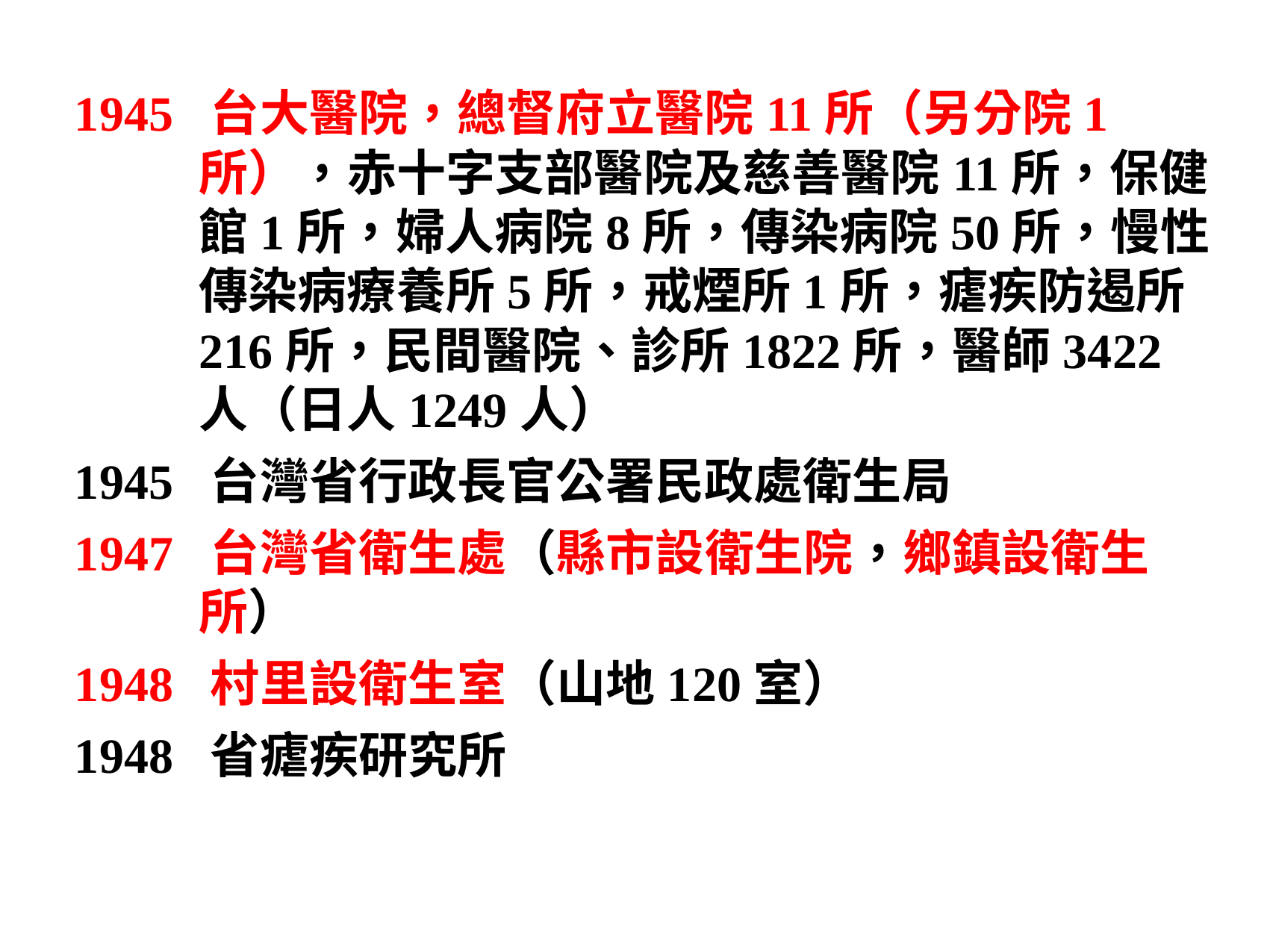

1945  台大醫院，總督府立醫院11所（另分院1所），赤十字支部醫院及慈善醫院11所，保健館1所，婦人病院8所，傳染病院50所，慢性傳染病療養所5所，戒煙所1所，瘧疾防遏所216所，民間醫院、診所1822所，醫師3422人（日人1249人）
1945  台灣省行政長官公署民政處衛生局
1947  台灣省衛生處（縣市設衛生院，鄉鎮設衛生所）
1948  村里設衛生室（山地120室）
1948  省瘧疾研究所
40